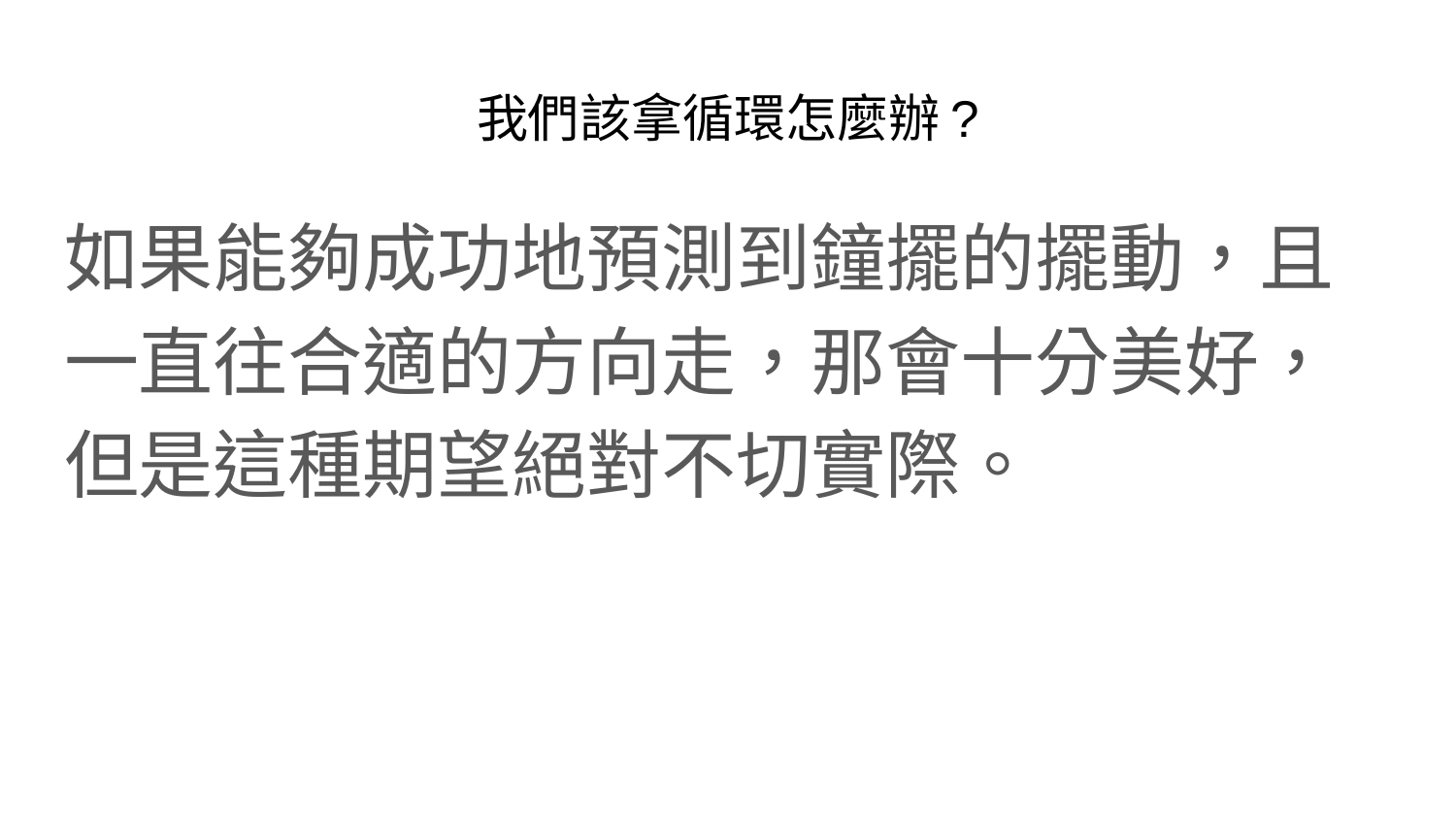

# 我們該拿循環怎麼辦?

如果能夠成功地預測到鐘擺的擺動，且一直往合適的方向走，那會十分美好，但是這種期望絕對不切實際。